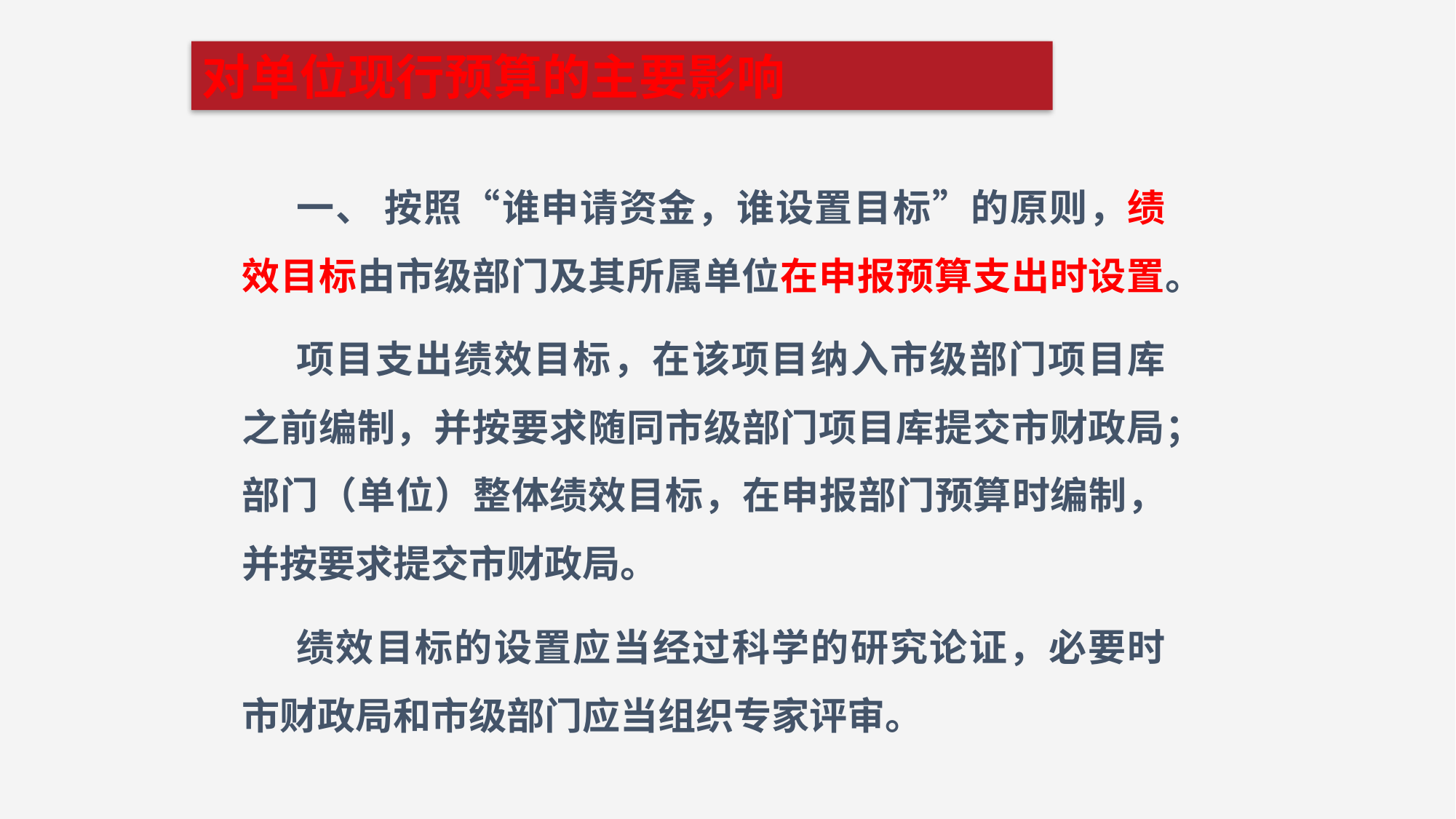

对单位现行预算的主要影响

一、 按照“谁申请资金，谁设置目标”的原则，绩效目标由市级部门及其所属单位在申报预算支出时设置。
项目支出绩效目标，在该项目纳入市级部门项目库之前编制，并按要求随同市级部门项目库提交市财政局；部门（单位）整体绩效目标，在申报部门预算时编制，并按要求提交市财政局。
绩效目标的设置应当经过科学的研究论证，必要时市财政局和市级部门应当组织专家评审。